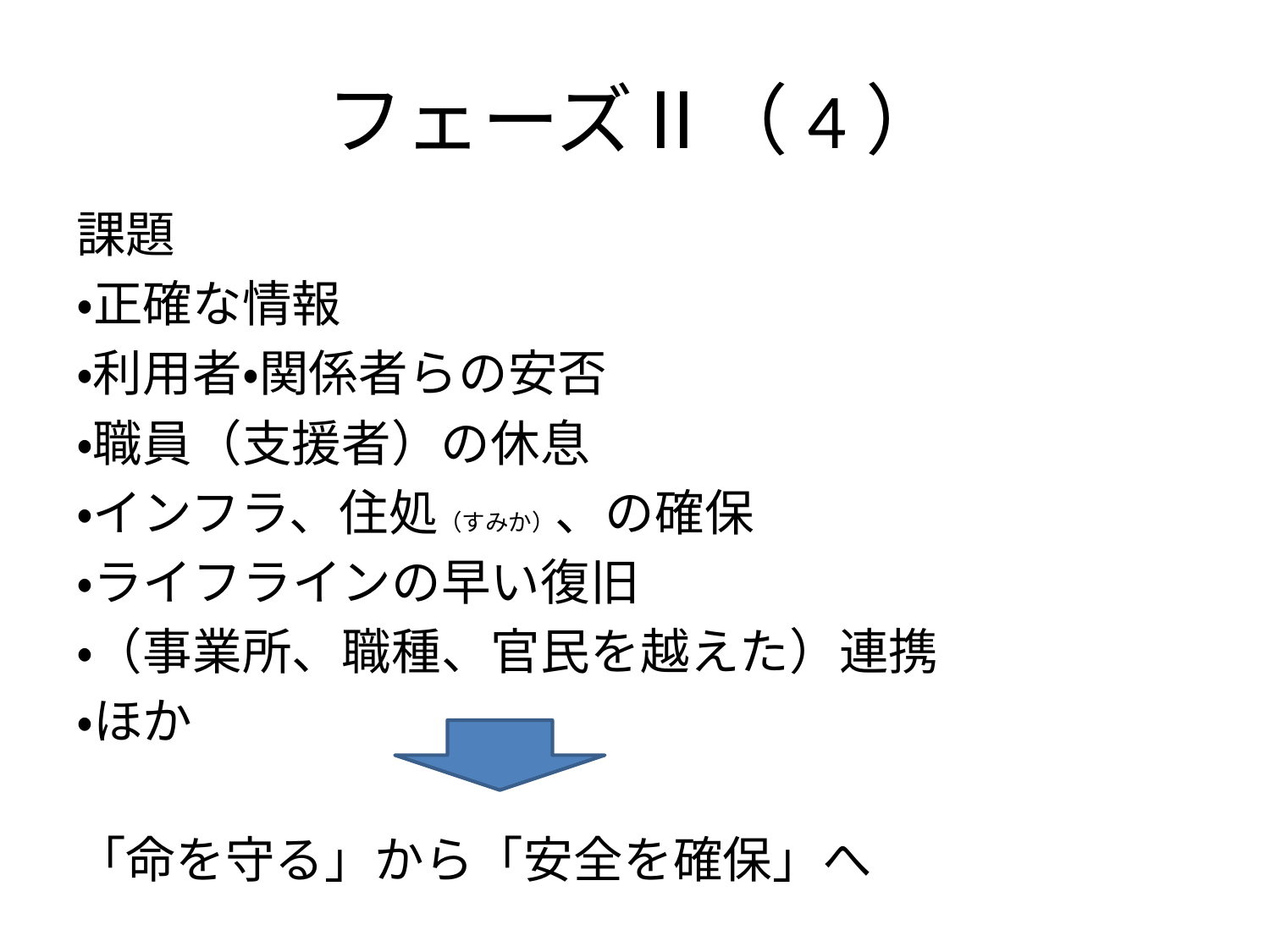

# フェーズⅡ（4）
課題
・正確な情報
・利用者・関係者らの安否
・職員（支援者）の休息
・インフラ、住処（すみか）、の確保
・ライフラインの早い復旧
・（事業所、職種、官民を越えた）連携
・ほか

「命を守る」から「安全を確保」へ